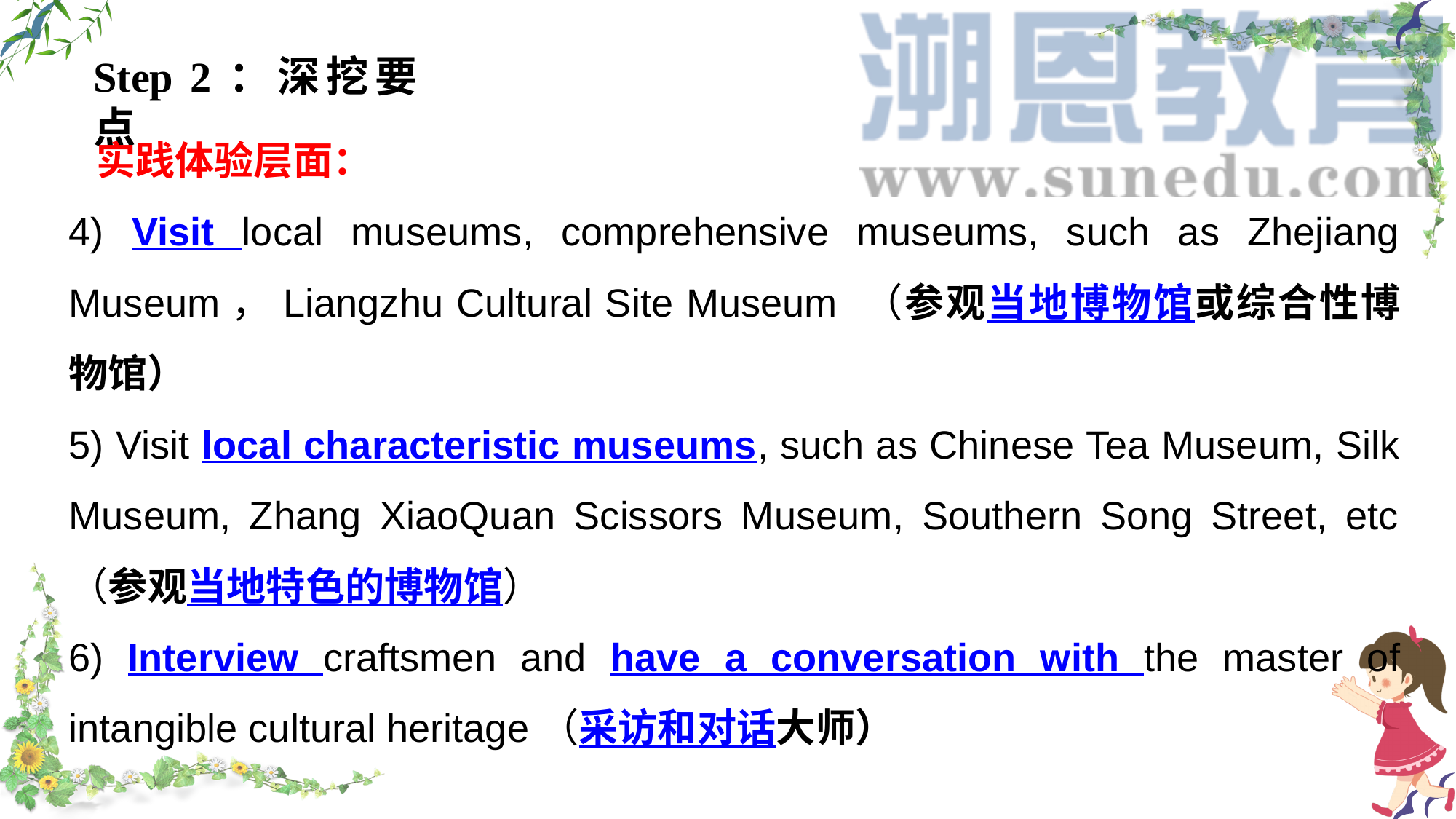

Step 2：深挖要点
实践体验层面：
4) Visit local museums, comprehensive museums, such as Zhejiang Museum，Liangzhu Cultural Site Museum （参观当地博物馆或综合性博物馆）
5) Visit local characteristic museums, such as Chinese Tea Museum, Silk Museum, Zhang XiaoQuan Scissors Museum, Southern Song Street, etc （参观当地特色的博物馆）
6) Interview craftsmen and have a conversation with the master of intangible cultural heritage（采访和对话大师）